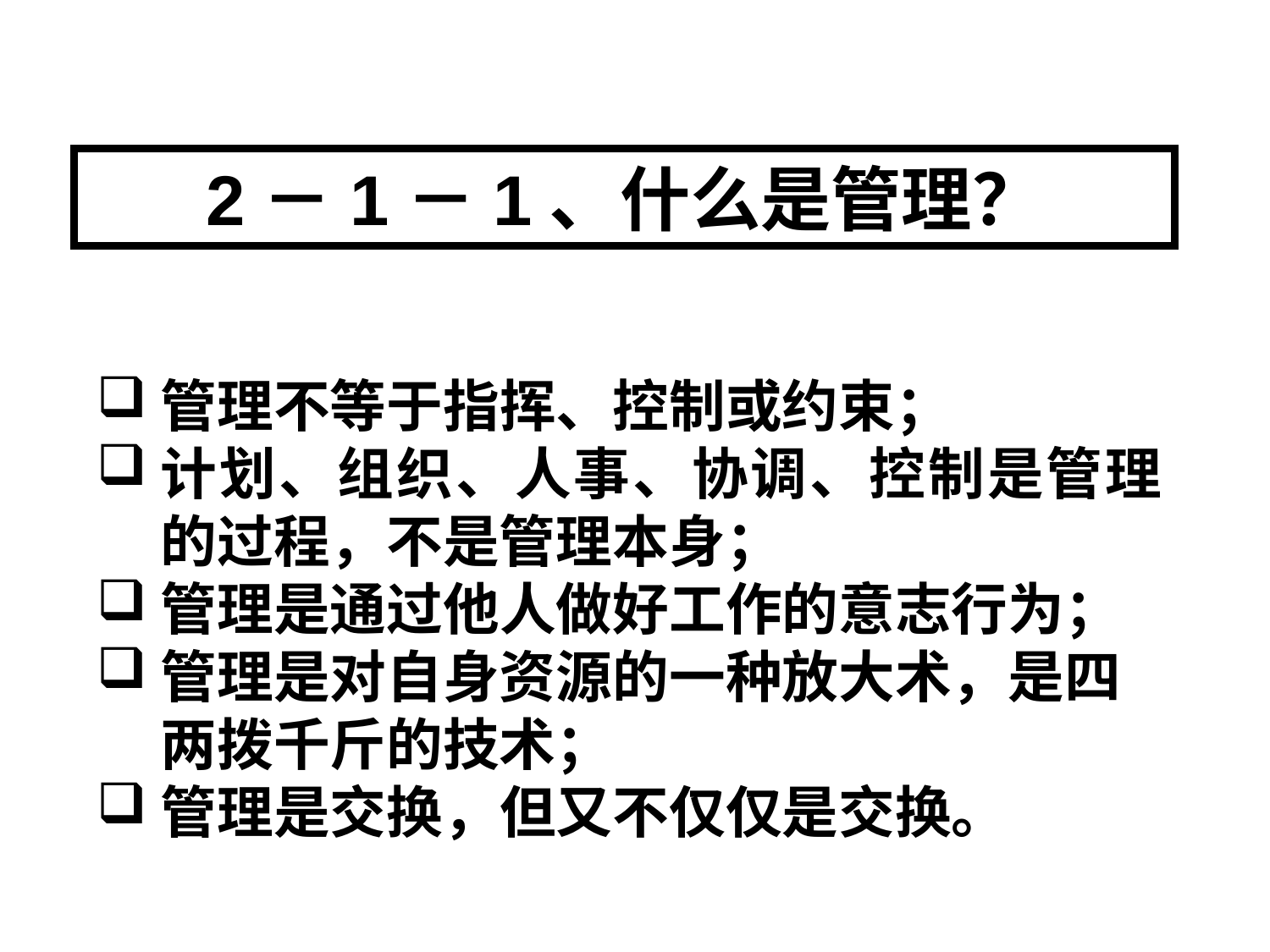

2－1－1、什么是管理？
管理不等于指挥、控制或约束；
计划、组织、人事、协调、控制是管理的过程，不是管理本身；
管理是通过他人做好工作的意志行为；
管理是对自身资源的一种放大术，是四两拨千斤的技术；
管理是交换，但又不仅仅是交换。